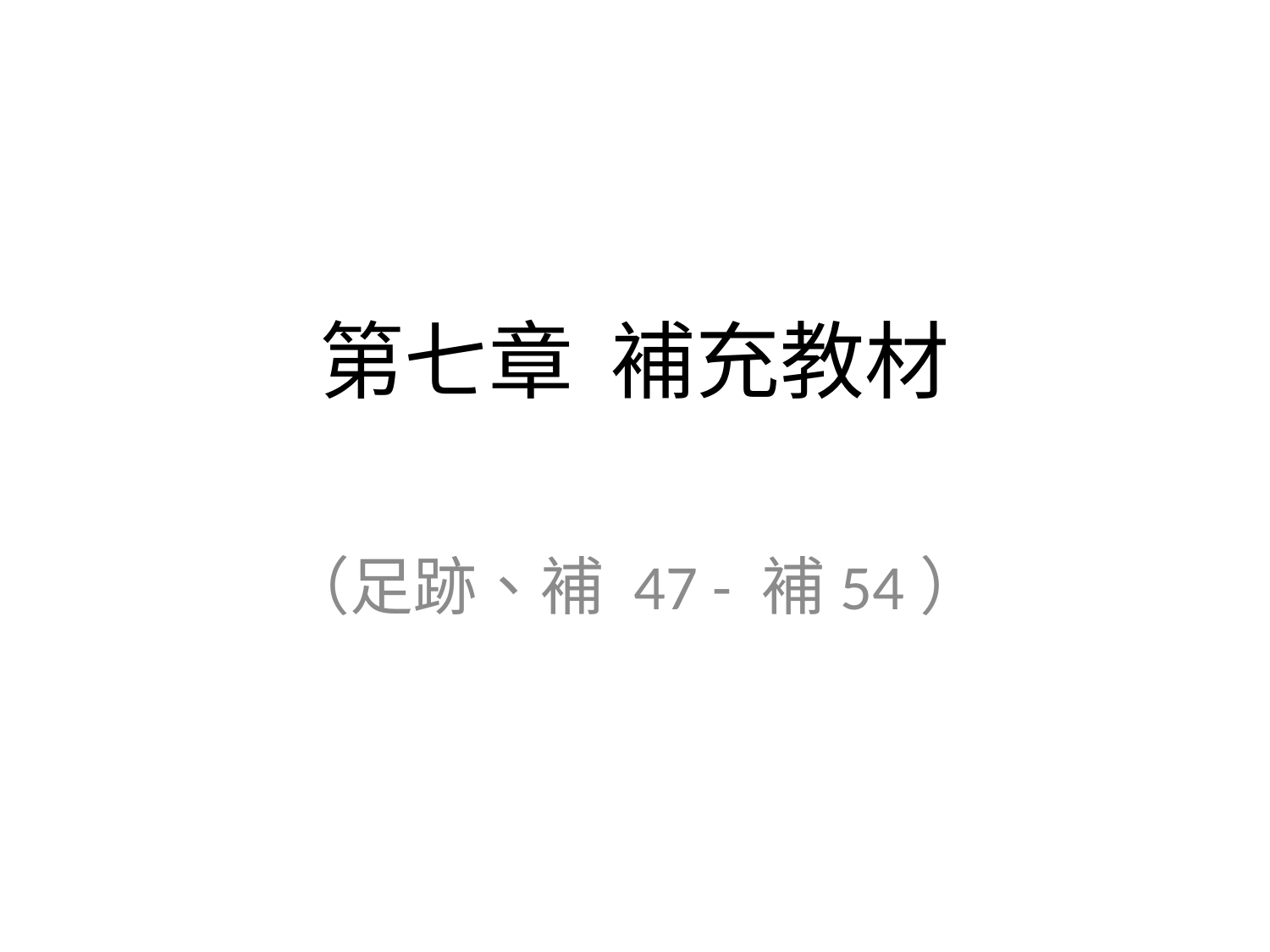

# 第七章  補充教材
（足跡、補 47 - 補54）